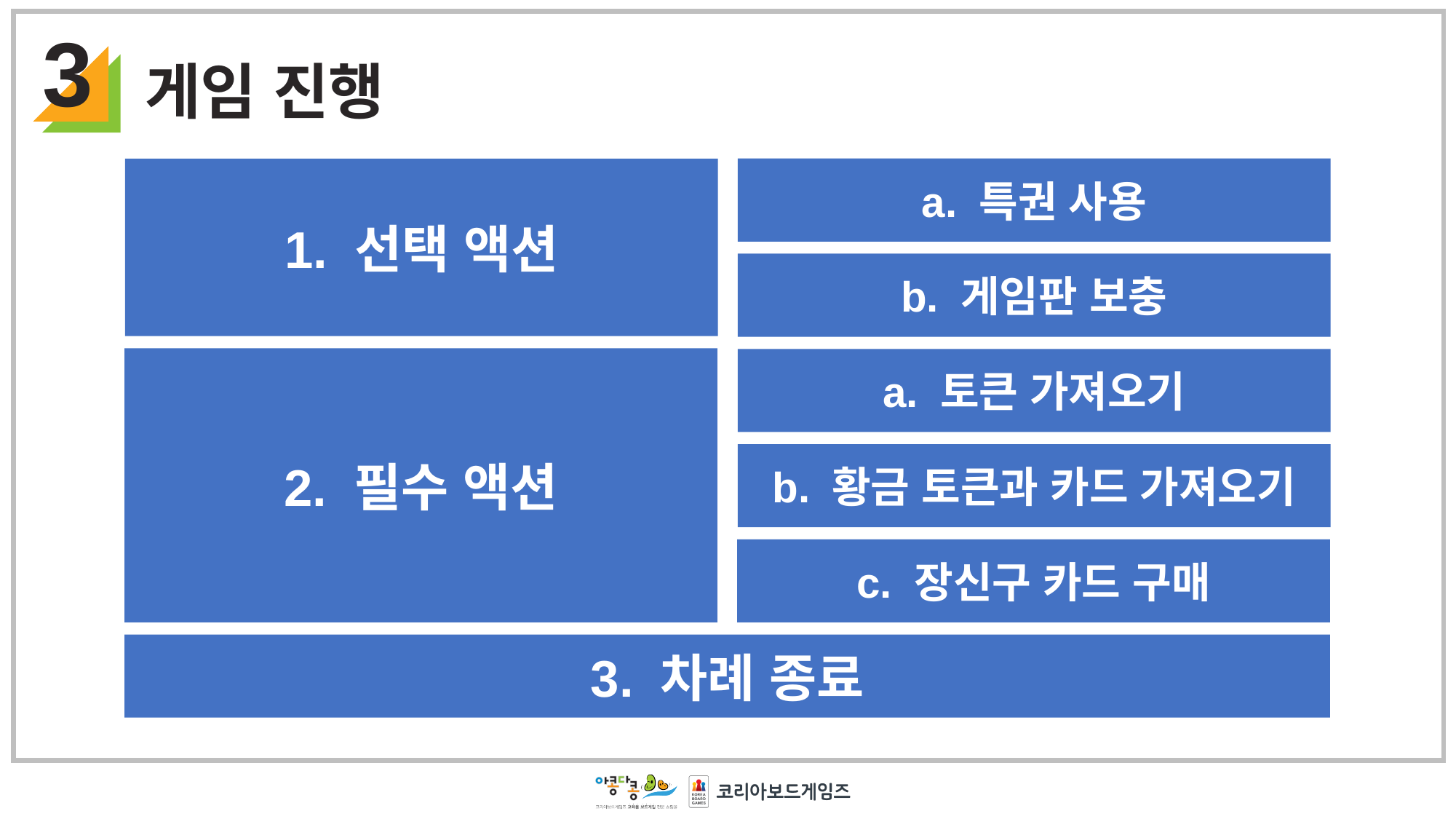

3
게임 진행
1. 선택 액션
a. 특권 사용
b. 게임판 보충
2. 필수 액션
a. 토큰 가져오기
b. 황금 토큰과 카드 가져오기
c. 장신구 카드 구매
3. 차례 종료